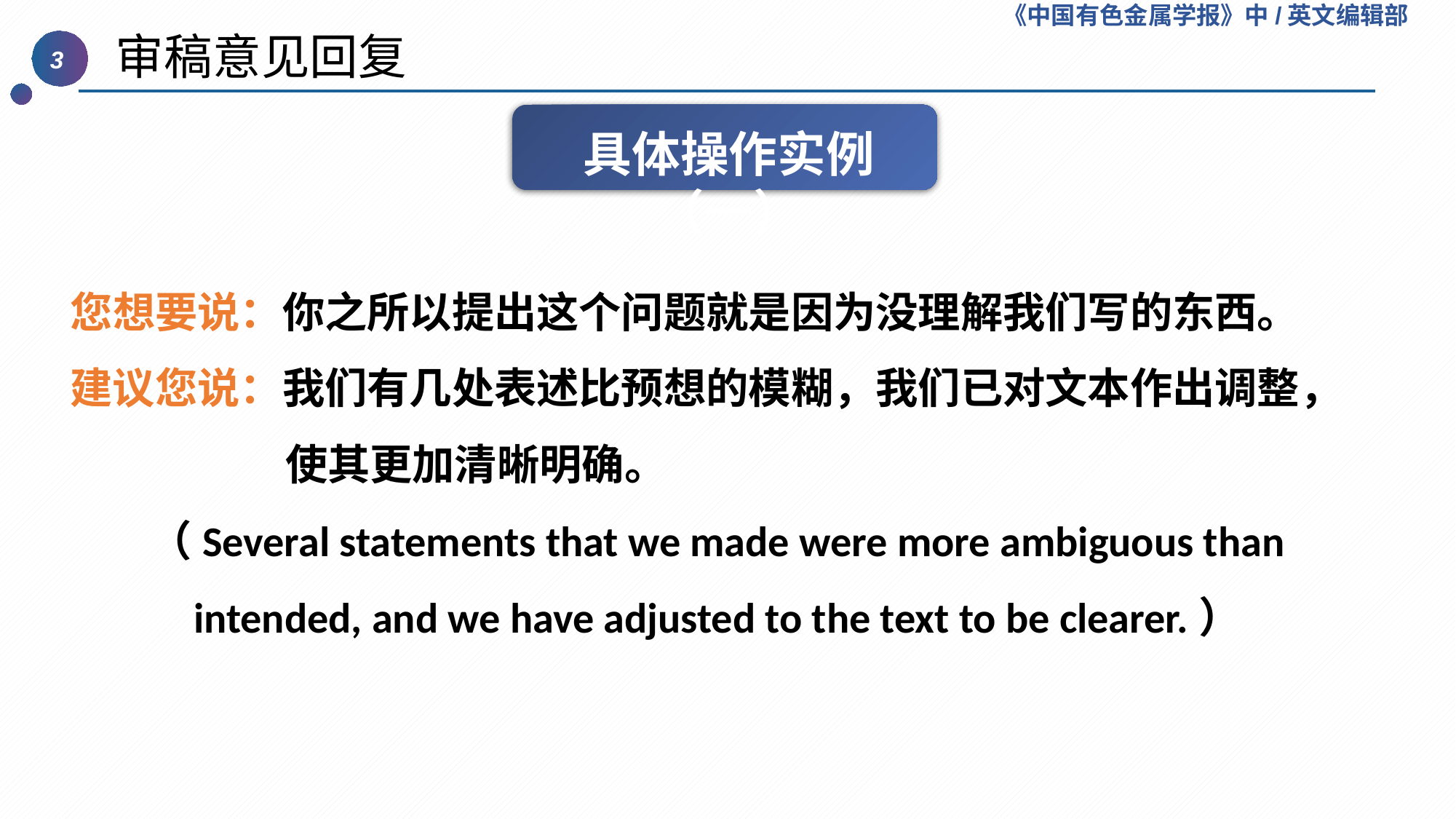

《中国有色金属学报》中/英文编辑部

      审稿意见回复

3

具体操作实例（一）
您想要说：你之所以提出这个问题就是因为没理解我们写的东西。
建议您说：我们有几处表述比预想的模糊，我们已对文本作出调整，使其更加清晰明确。
（Several statements that we made were more ambiguous than intended, and we have adjusted to the text to be clearer.）